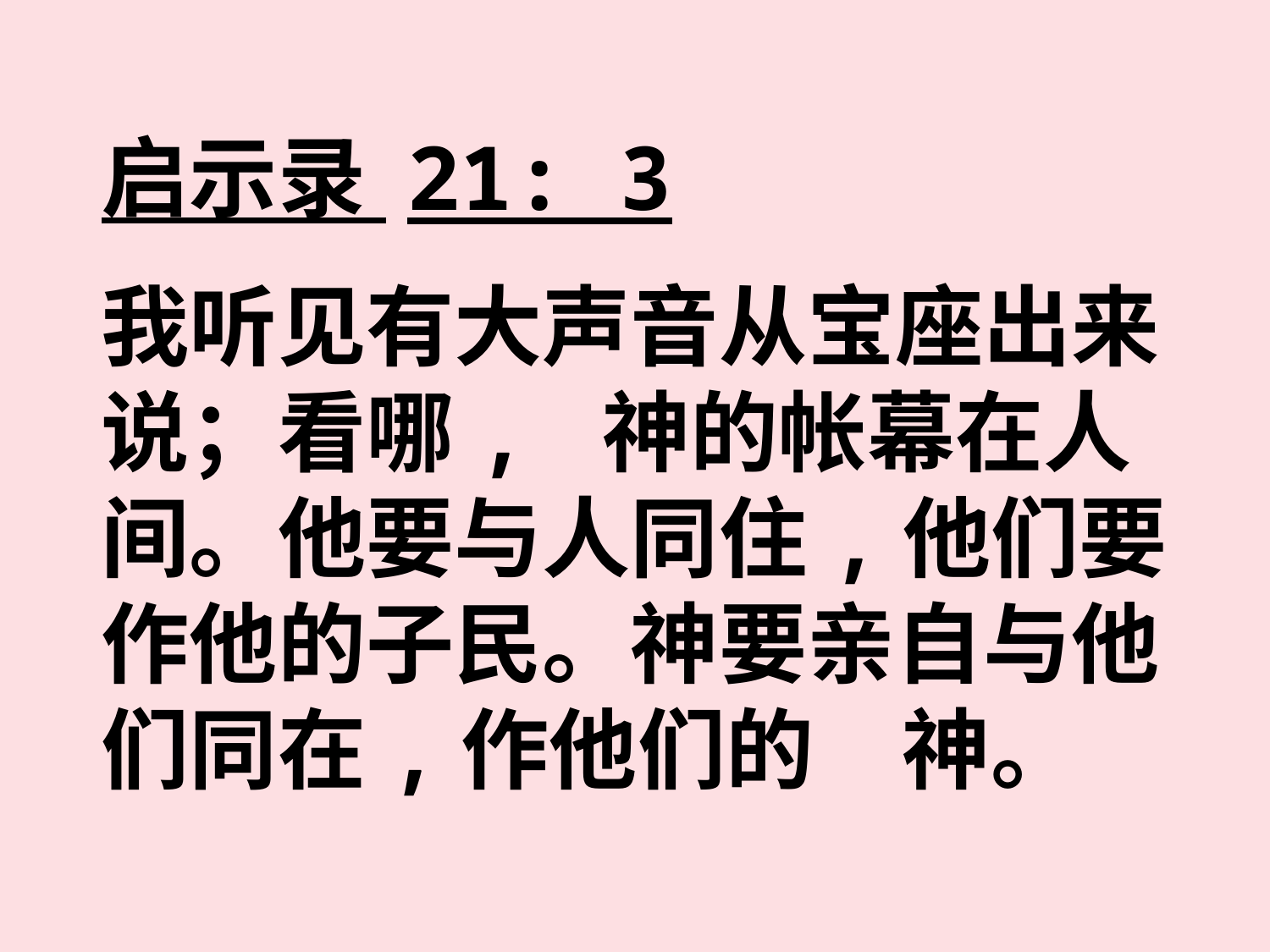

启示录 21: 3

我听见有大声音从宝座出来说；看哪, 神的帐幕在人间。他要与人同住,他们要作他的子民。神要亲自与他们同在,作他们的　神。